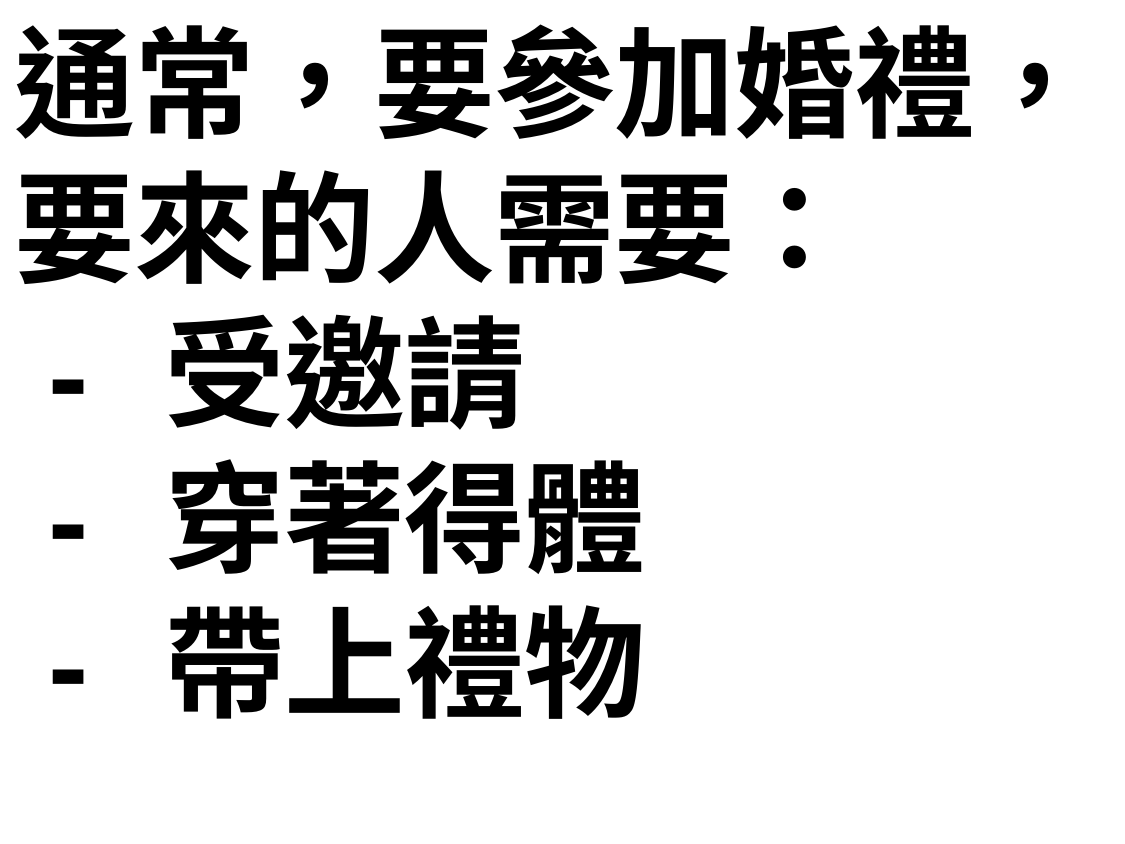

通常，要參加婚禮，要來的人需要：
 -	受邀請
 -	穿著得體
 -	帶上禮物